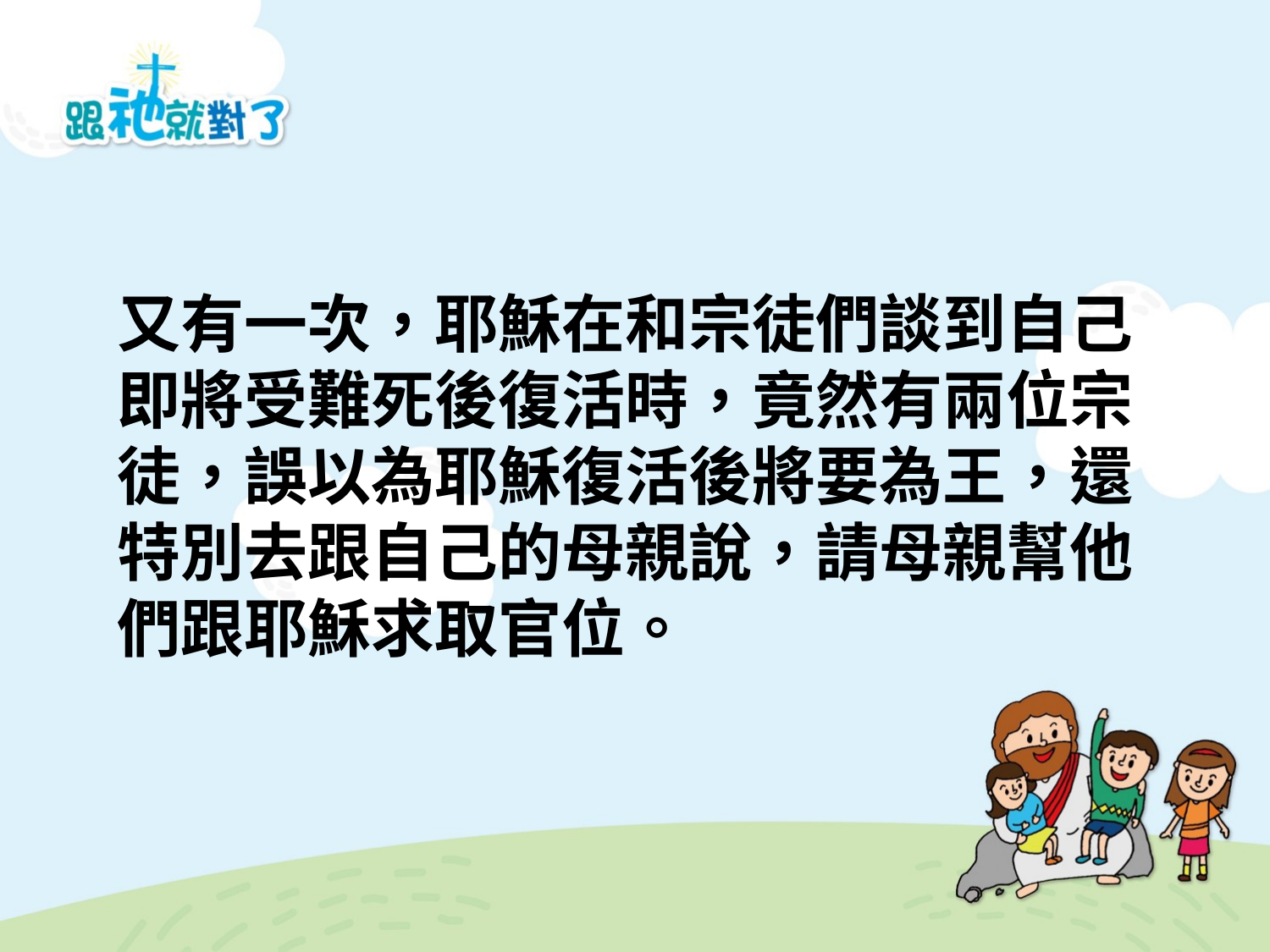

又有一次，耶穌在和宗徒們談到自己即將受難死後復活時，竟然有兩位宗徒，誤以為耶穌復活後將要為王，還特別去跟自己的母親說，請母親幫他們跟耶穌求取官位。